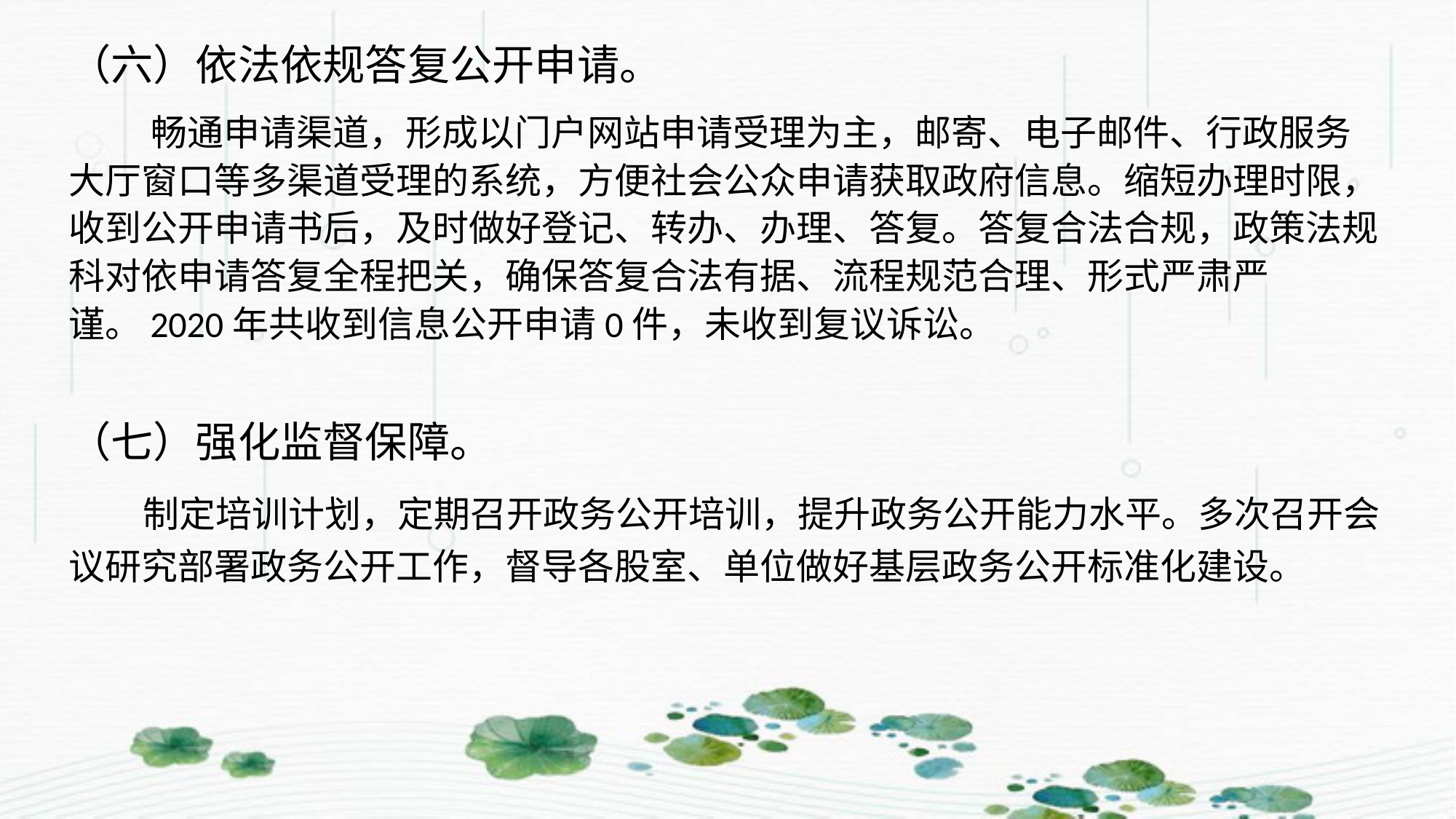

（六）依法依规答复公开申请。
         畅通申请渠道，形成以门户网站申请受理为主，邮寄、电子邮件、行政服务大厅窗口等多渠道受理的系统，方便社会公众申请获取政府信息。缩短办理时限，收到公开申请书后，及时做好登记、转办、办理、答复。答复合法合规，政策法规科对依申请答复全程把关，确保答复合法有据、流程规范合理、形式严肃严谨。2020年共收到信息公开申请0件，未收到复议诉讼。

（七）强化监督保障。
        制定培训计划，定期召开政务公开培训，提升政务公开能力水平。多次召开会议研究部署政务公开工作，督导各股室、单位做好基层政务公开标准化建设。